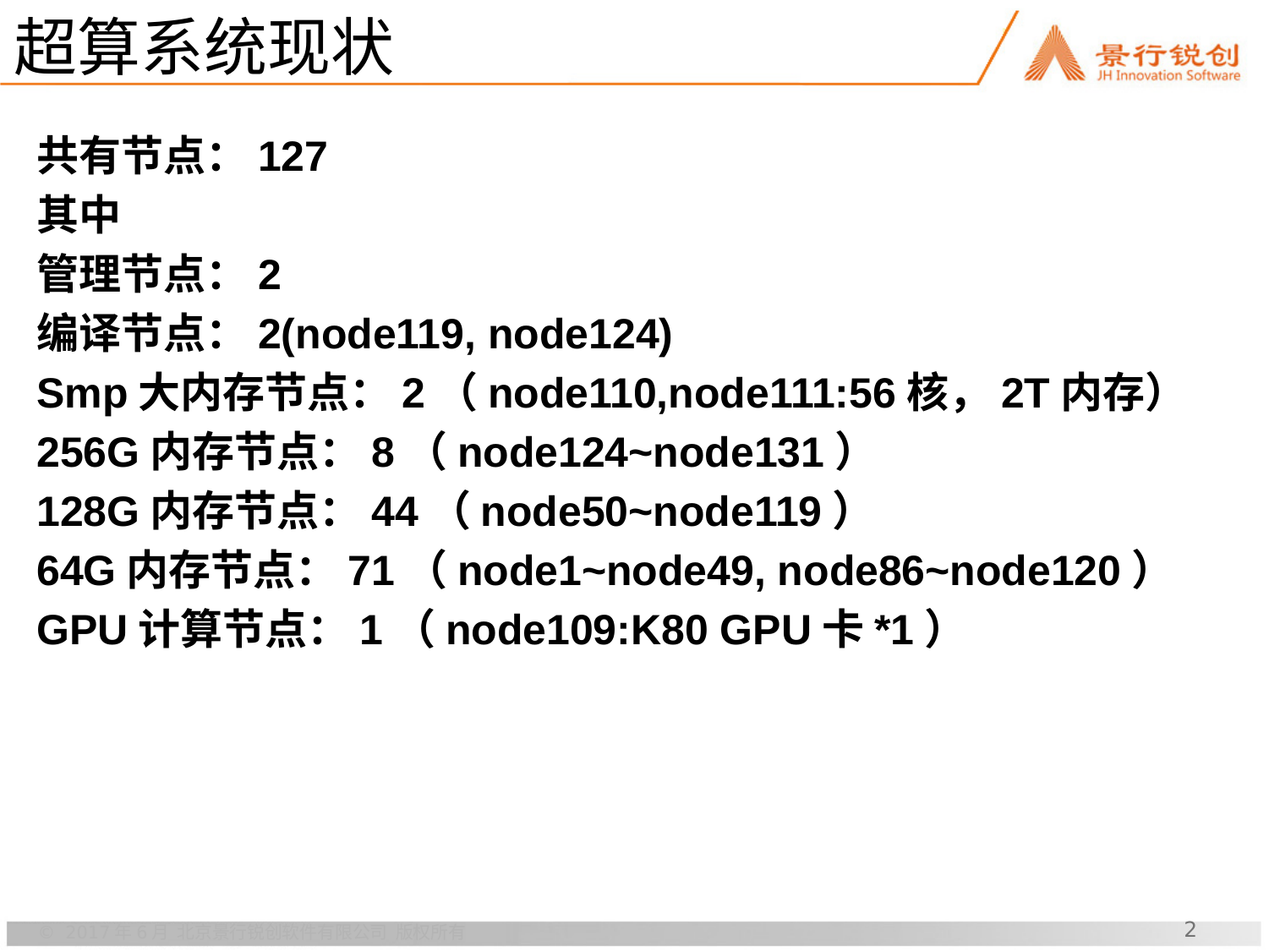

# 超算系统现状
共有节点：127
其中
管理节点：2
编译节点：2(node119, node124)
Smp大内存节点：2（node110,node111:56核，2T内存）
256G内存节点：8（node124~node131）
128G内存节点：44（node50~node119）
64G内存节点：71（node1~node49, node86~node120）
GPU计算节点：1（node109:K80 GPU卡*1）

©  2017年6月  北京景行锐创软件有限公司  版权所有